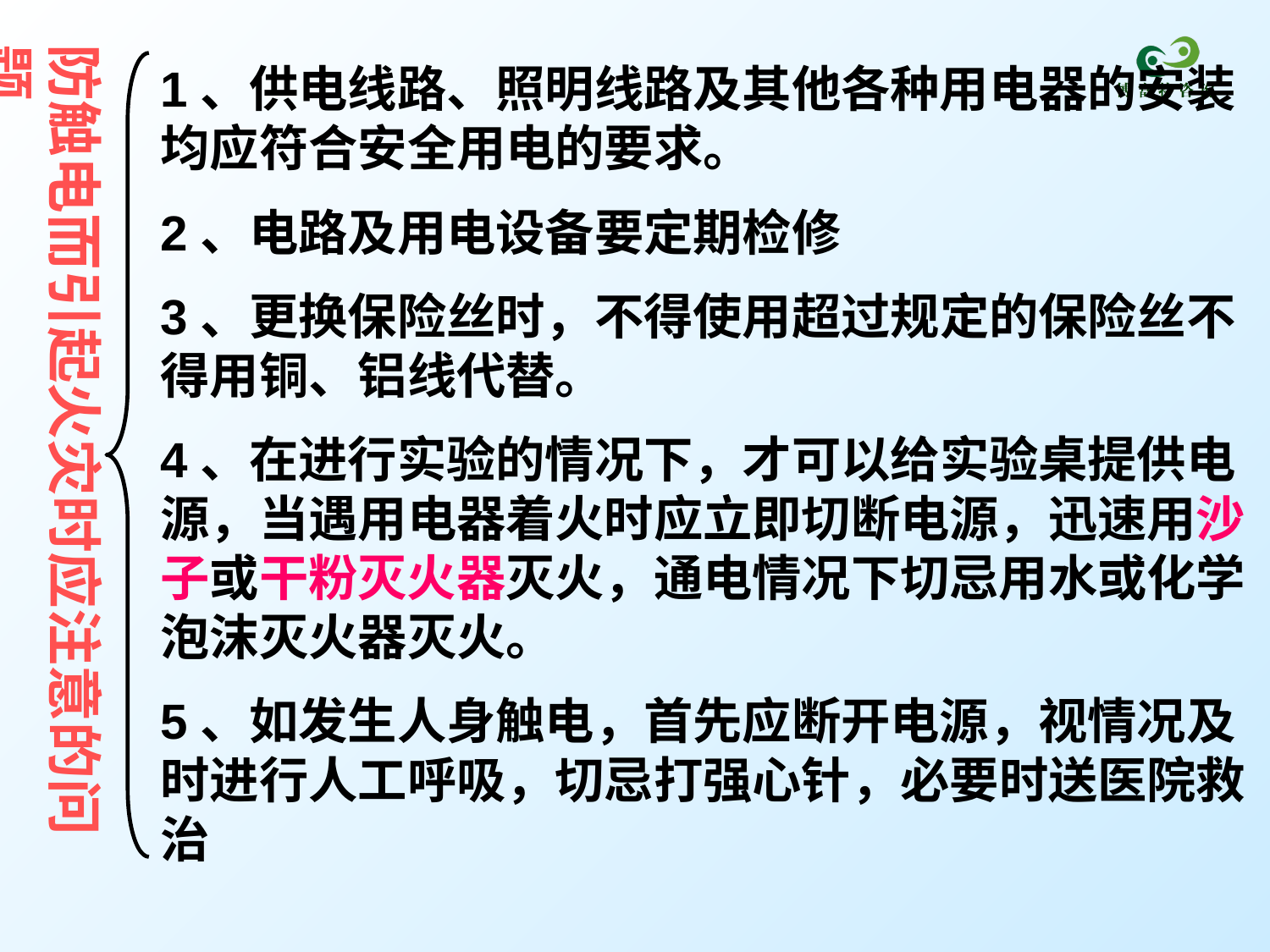

防触电而引起火灾时应注意的问题
1、供电线路、照明线路及其他各种用电器的安装均应符合安全用电的要求。
2、电路及用电设备要定期检修
3、更换保险丝时，不得使用超过规定的保险丝不得用铜、铝线代替。
4、在进行实验的情况下，才可以给实验桌提供电源，当遇用电器着火时应立即切断电源，迅速用沙子或干粉灭火器灭火，通电情况下切忌用水或化学泡沫灭火器灭火。
5、如发生人身触电，首先应断开电源，视情况及时进行人工呼吸，切忌打强心针，必要时送医院救治